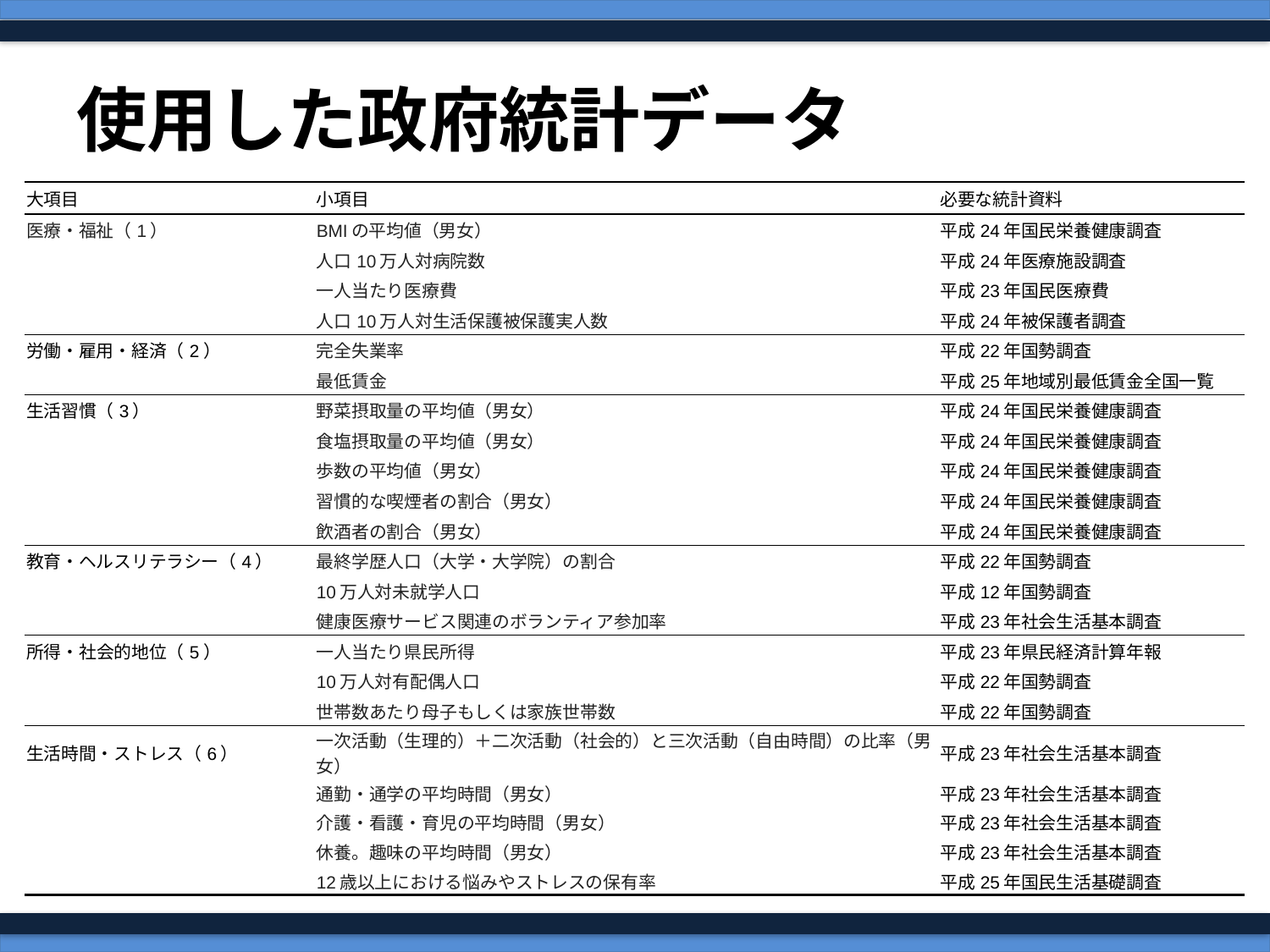

# 使用した政府統計データ
| 大項目 | 小項目 | 必要な統計資料 |
| --- | --- | --- |
| 医療・福祉（1） | BMIの平均値（男女） | 平成24年国民栄養健康調査 |
|  | 人口10万人対病院数 | 平成24年医療施設調査 |
|  | 一人当たり医療費 | 平成23年国民医療費 |
|  | 人口10万人対生活保護被保護実人数 | 平成24年被保護者調査 |
| 労働・雇用・経済（2） | 完全失業率 | 平成22年国勢調査 |
|  | 最低賃金 | 平成25年地域別最低賃金全国一覧 |
| 生活習慣（3） | 野菜摂取量の平均値（男女） | 平成24年国民栄養健康調査 |
|  | 食塩摂取量の平均値（男女） | 平成24年国民栄養健康調査 |
|  | 歩数の平均値（男女） | 平成24年国民栄養健康調査 |
|  | 習慣的な喫煙者の割合（男女） | 平成24年国民栄養健康調査 |
|  | 飲酒者の割合（男女） | 平成24年国民栄養健康調査 |
| 教育・ヘルスリテラシー（4） | 最終学歴人口（大学・大学院）の割合 | 平成22年国勢調査 |
|  | 10万人対未就学人口 | 平成12年国勢調査 |
|  | 健康医療サービス関連のボランティア参加率 | 平成23年社会生活基本調査 |
| 所得・社会的地位（5） | 一人当たり県民所得 | 平成23年県民経済計算年報 |
|  | 10万人対有配偶人口 | 平成22年国勢調査 |
|  | 世帯数あたり母子もしくは家族世帯数 | 平成22年国勢調査 |
| 生活時間・ストレス（6） | 一次活動（生理的）＋二次活動（社会的）と三次活動（自由時間）の比率（男女） | 平成23年社会生活基本調査 |
|  | 通勤・通学の平均時間（男女） | 平成23年社会生活基本調査 |
|  | 介護・看護・育児の平均時間（男女） | 平成23年社会生活基本調査 |
|  | 休養。趣味の平均時間（男女） | 平成23年社会生活基本調査 |
|  | 12歳以上における悩みやストレスの保有率 | 平成25年国民生活基礎調査 |